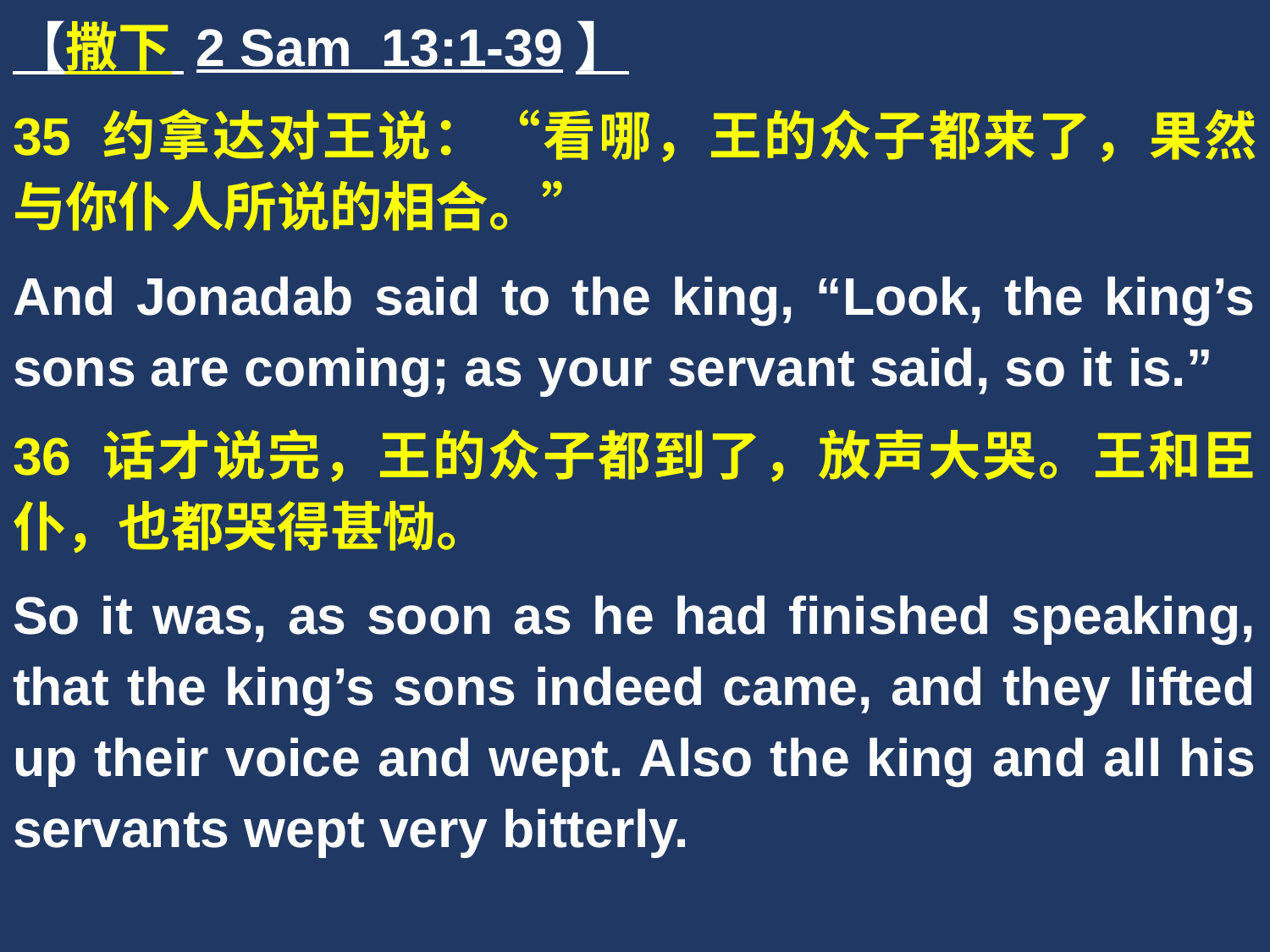

【撒下 2 Sam  13:1-39】
35 约拿达对王说：“看哪，王的众子都来了，果然与你仆人所说的相合。”
And Jonadab said to the king, “Look, the king’s sons are coming; as your servant said, so it is.”
36 话才说完，王的众子都到了，放声大哭。王和臣仆，也都哭得甚恸。
So it was, as soon as he had finished speaking, that the king’s sons indeed came, and they lifted up their voice and wept. Also the king and all his servants wept very bitterly.